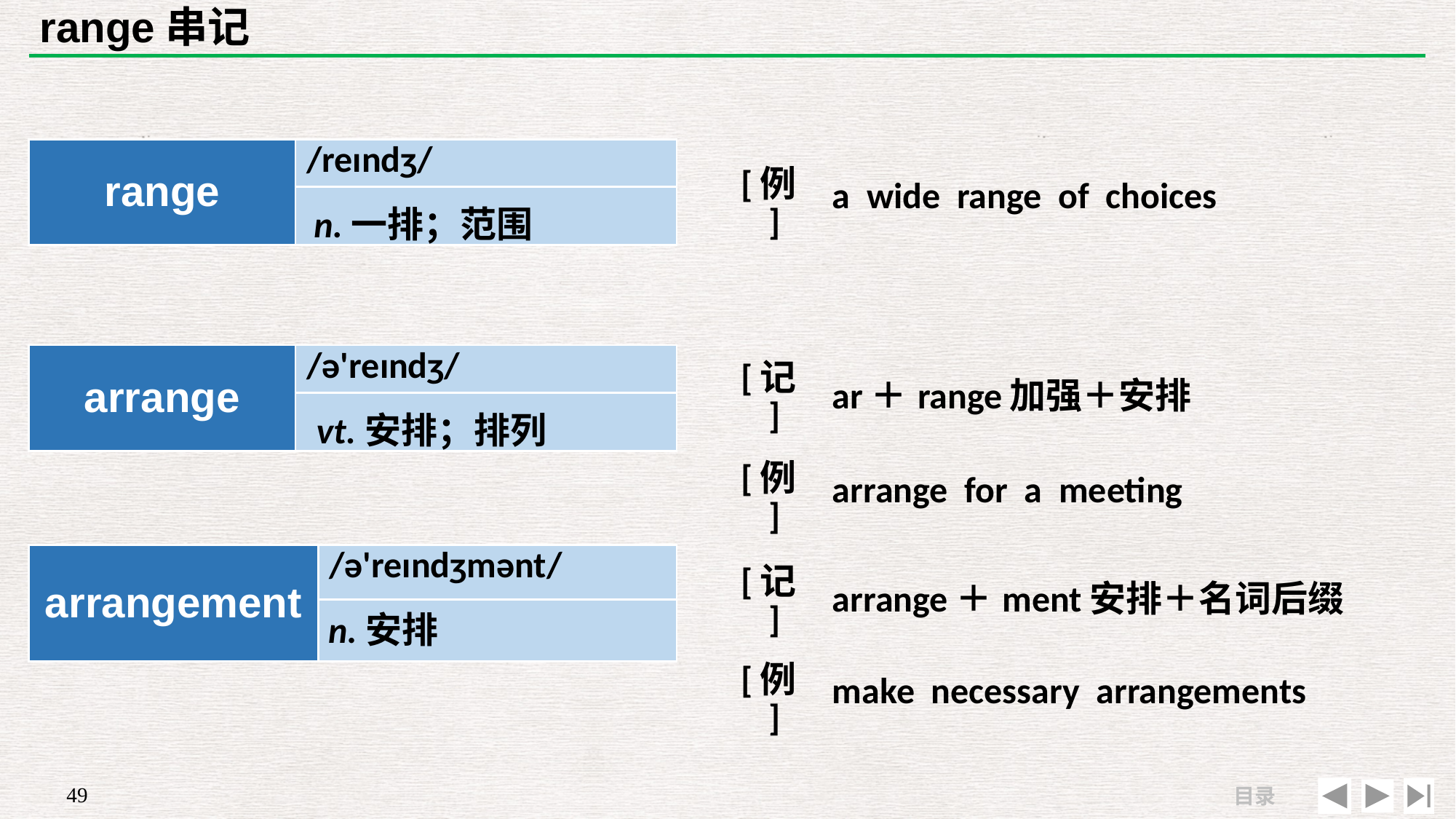

# range串记

|  |  |
| --- | --- |
| [例] | a wide range of choices |
| range | /reɪndʒ/ |
| --- | --- |
|  |  |
n.一排；范围
| [记] | ar＋range加强＋安排 |
| --- | --- |
| [例] | arrange for a meeting |
| arrange | /ə'reɪndʒ/ |
| --- | --- |
|  |  |
vt.安排；排列
| arrangement | /ə'reɪndʒmənt/ |
| --- | --- |
|  |  |
| [记] | arrange＋ment安排＋名词后缀 |
| --- | --- |
| [例] | make necessary arrangements |
n.安排